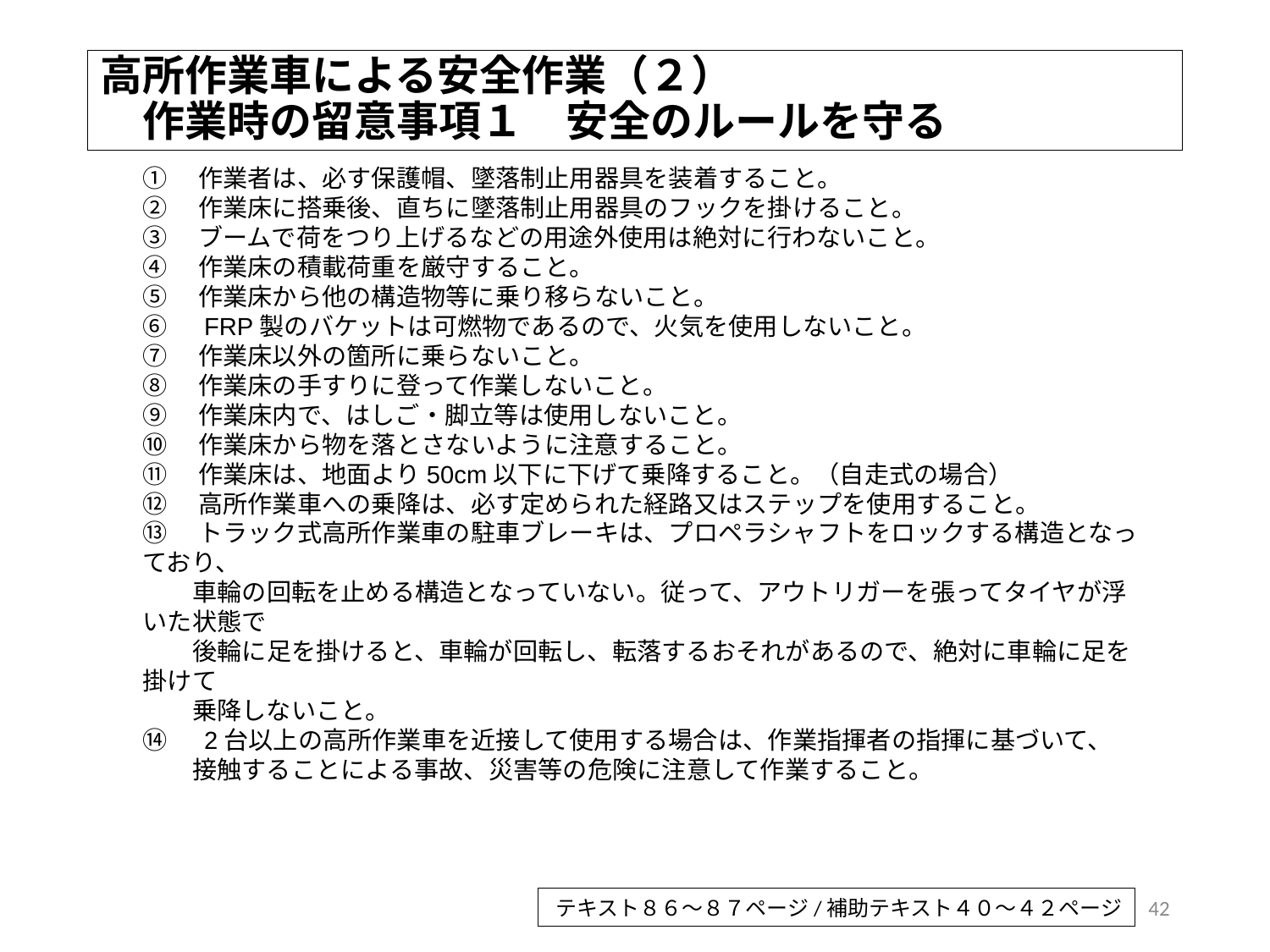

# 高所作業車による安全作業（２） 　作業時の留意事項１　安全のルールを守る
①　作業者は、必す保護帽、墜落制止用器具を装着すること。
②　作業床に搭乗後、直ちに墜落制止用器具のフックを掛けること。
③　ブームで荷をつり上げるなどの用途外使用は絶対に行わないこと。
④　作業床の積載荷重を厳守すること。
⑤　作業床から他の構造物等に乗り移らないこと。
⑥　FRP製のバケットは可燃物であるので、火気を使用しないこと。
⑦　作業床以外の箇所に乗らないこと。
⑧　作業床の手すりに登って作業しないこと。
⑨　作業床内で、はしご・脚立等は使用しないこと。
⑩　作業床から物を落とさないように注意すること。
⑪　作業床は、地面より50cm以下に下げて乗降すること。（自走式の場合）
⑫　高所作業車への乗降は、必す定められた経路又はステップを使用すること。
⑬　トラック式高所作業車の駐車ブレーキは、プロペラシャフトをロックする構造となっており、
　　車輪の回転を止める構造となっていない。従って、アウトリガーを張ってタイヤが浮いた状態で
　　後輪に足を掛けると、車輪が回転し、転落するおそれがあるので、絶対に車輪に足を掛けて
　　乗降しないこと。
⑭　2台以上の高所作業車を近接して使用する場合は、作業指揮者の指揮に基づいて、
　　接触することによる事故、災害等の危険に注意して作業すること。

42
テキスト８６～８７ページ/補助テキスト４０～４２ページ